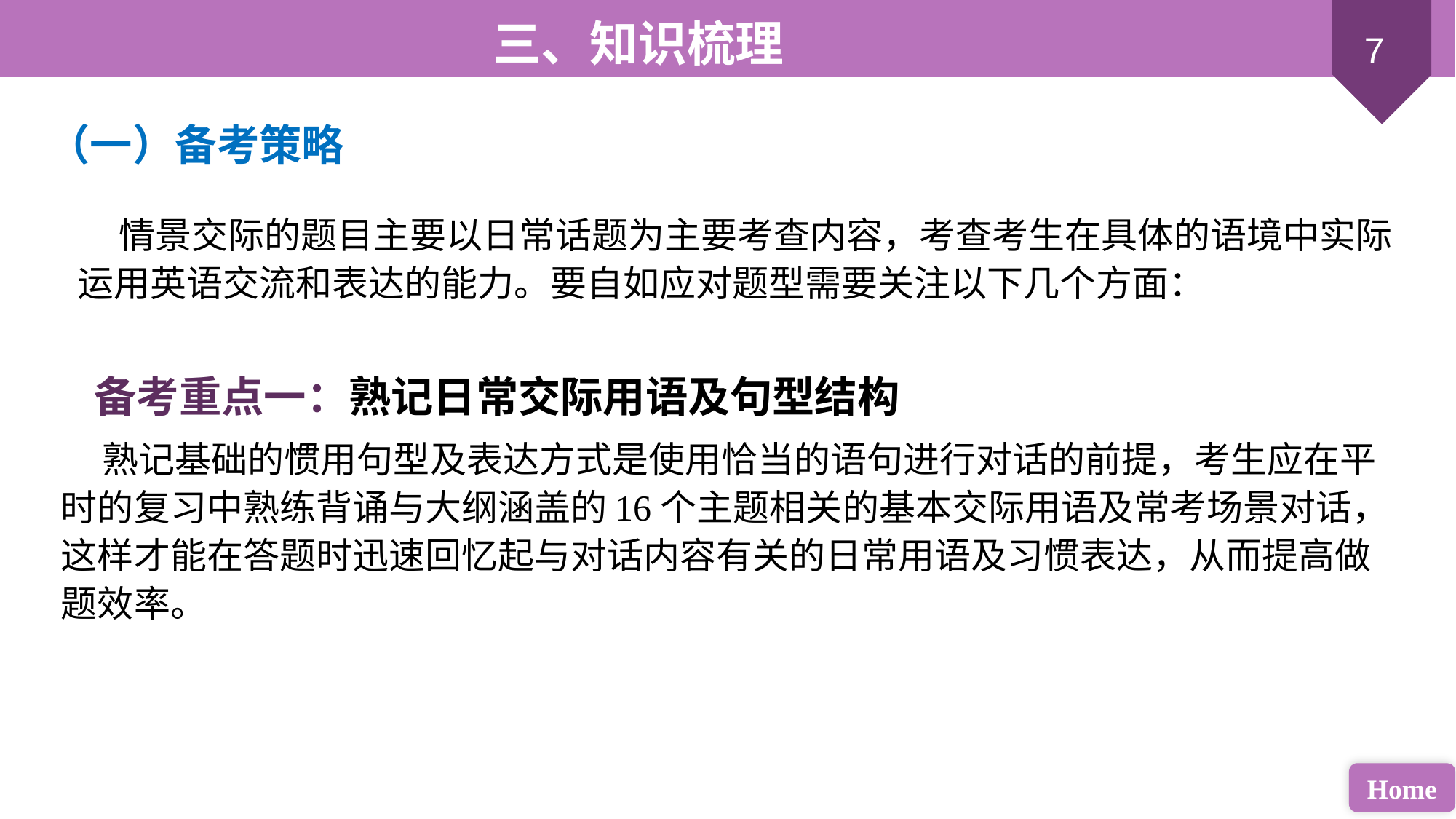

（一）备考策略
    情景交际的题目主要以日常话题为主要考查内容，考查考生在具体的语境中实际运用英语交流和表达的能力。要自如应对题型需要关注以下几个方面：
    备考重点一：熟记日常交际用语及句型结构
    熟记基础的惯用句型及表达方式是使用恰当的语句进行对话的前提，考生应在平时的复习中熟练背诵与大纲涵盖的16个主题相关的基本交际用语及常考场景对话，这样才能在答题时迅速回忆起与对话内容有关的日常用语及习惯表达，从而提高做题效率。